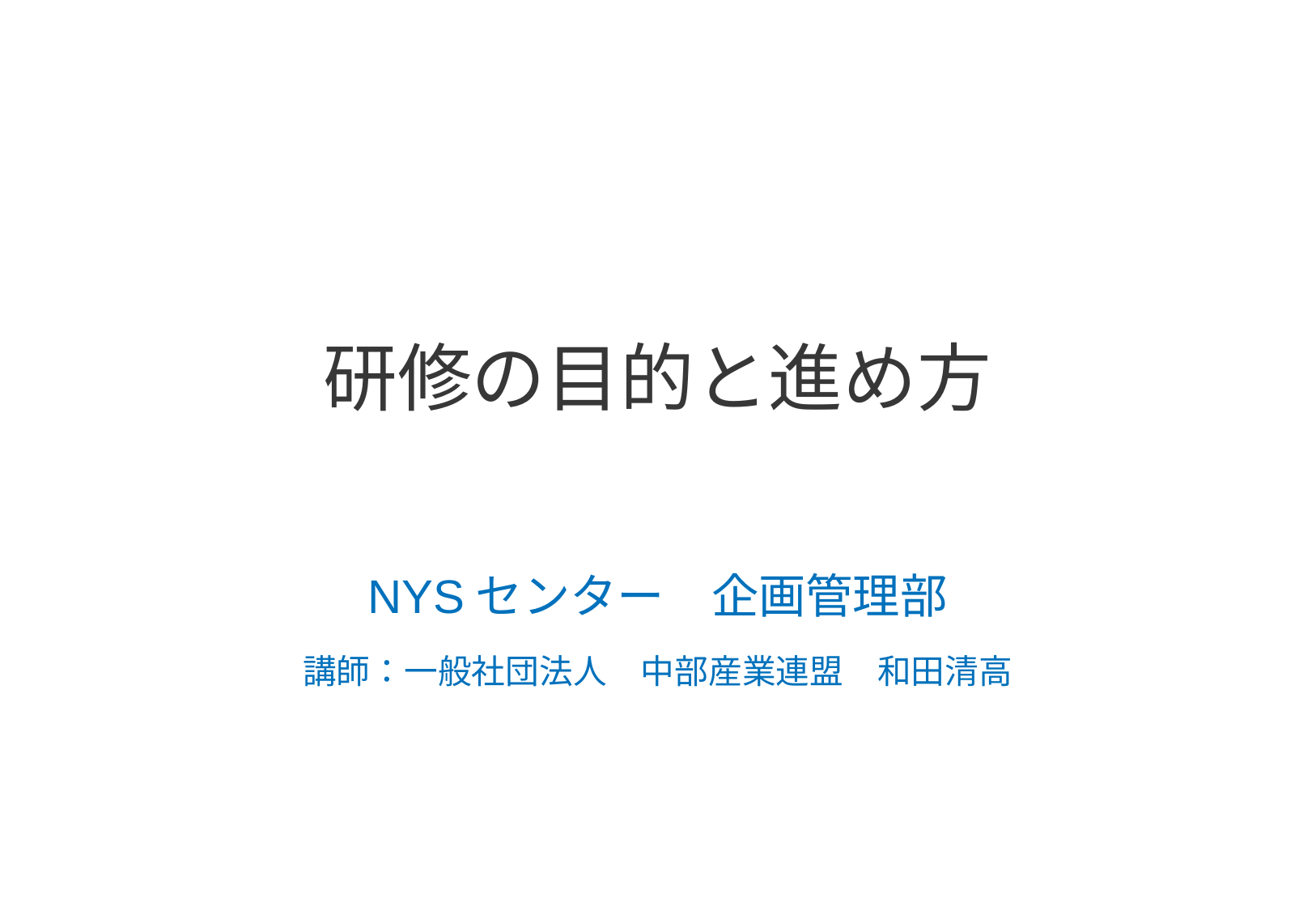

# 研修の目的と進め方
NYSセンター　企画管理部
講師：一般社団法人　中部産業連盟　和田清高